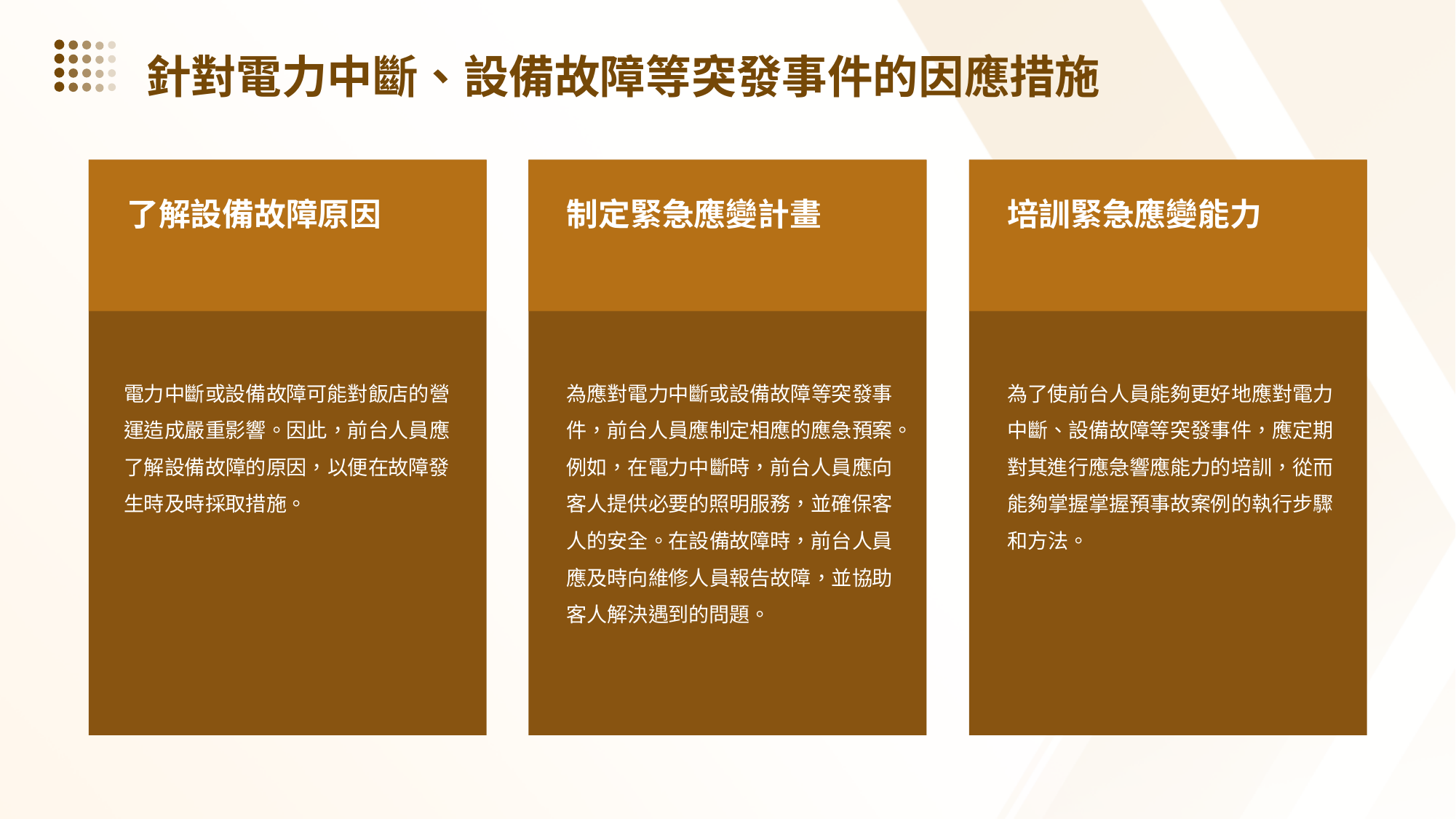

針對電力中斷、設備故障等突發事件的因應措施

了解設備故障原因
制定緊急應變計畫
培訓緊急應變能力
電力中斷或設備故障可能對飯店的營運造成嚴重影響。因此，前台人員應了解設備故障的原因，以便在故障發生時及時採取措施。
為應對電力中斷或設備故障等突發事件，前台人員應制定相應的應急預案。例如，在電力中斷時，前台人員應向客人提供必要的照明服務，並確保客人的安全。在設備故障時，前台人員應及時向維修人員報告故障，並協助客人解決遇到的問題。
為了使前台人員能夠更好地應對電力中斷、設備故障等突發事件，應定期對其進行應急響應能力的培訓，從而能夠掌握掌握預事故案例的執行步驟和方法。